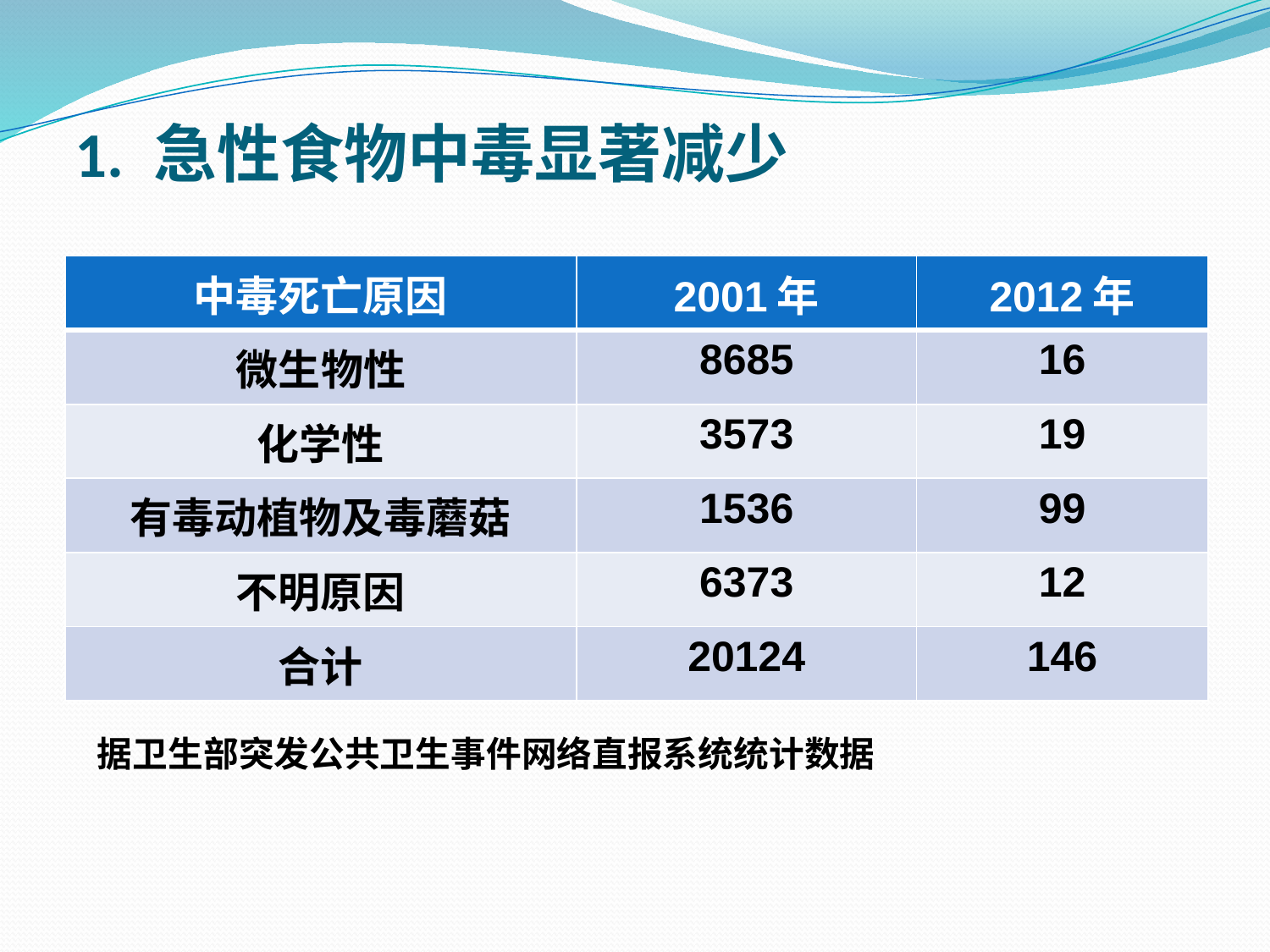

# 1. 急性食物中毒显著减少
| 中毒死亡原因 | 2001年 | 2012年 |
| --- | --- | --- |
| 微生物性 | 8685 | 16 |
| 化学性 | 3573 | 19 |
| 有毒动植物及毒蘑菇 | 1536 | 99 |
| 不明原因 | 6373 | 12 |
| 合计 | 20124 | 146 |
据卫生部突发公共卫生事件网络直报系统统计数据